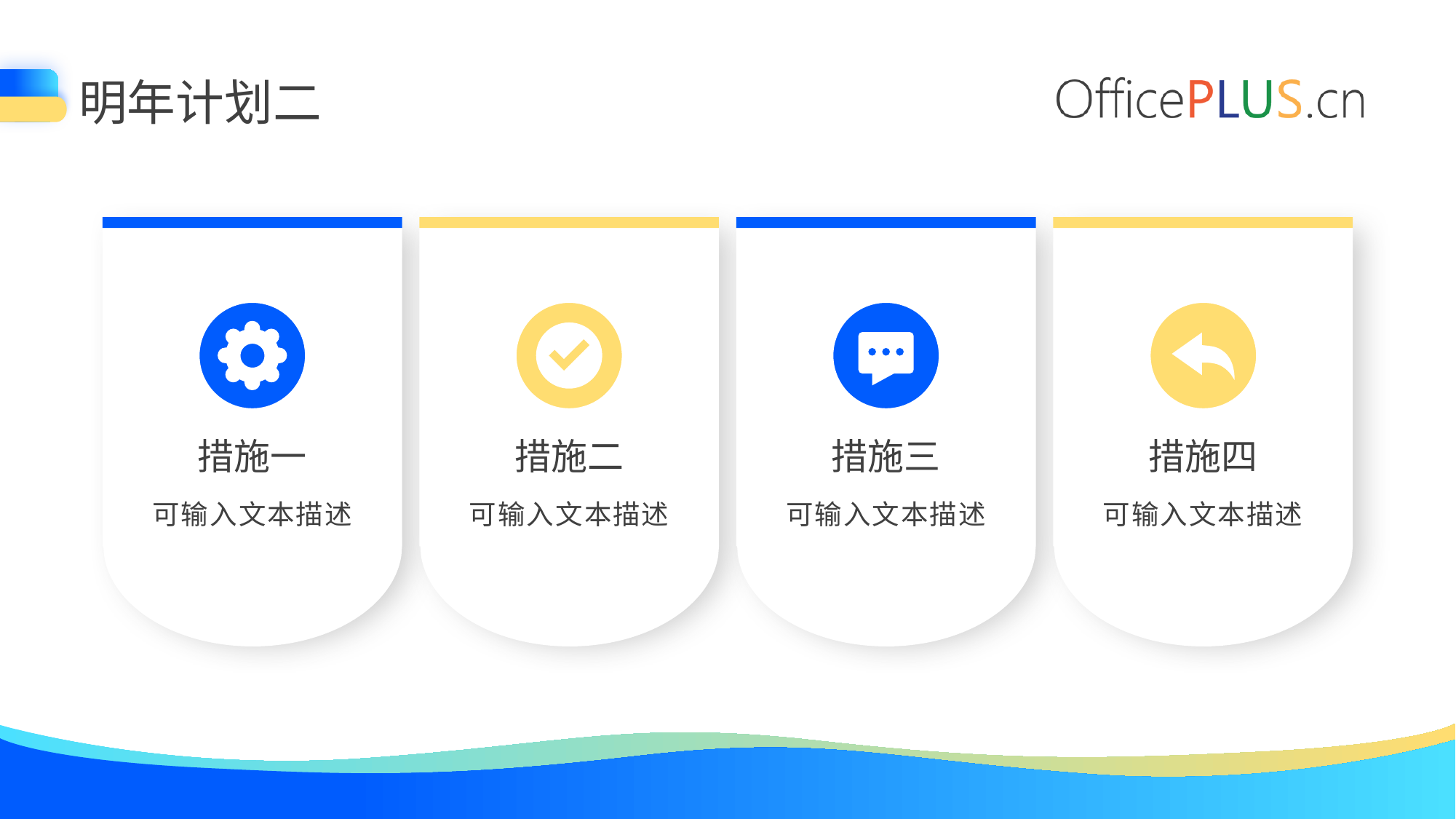

明年计划二

措施一
措施二
措施三
措施四
可输入文本描述
可输入文本描述
可输入文本描述
可输入文本描述